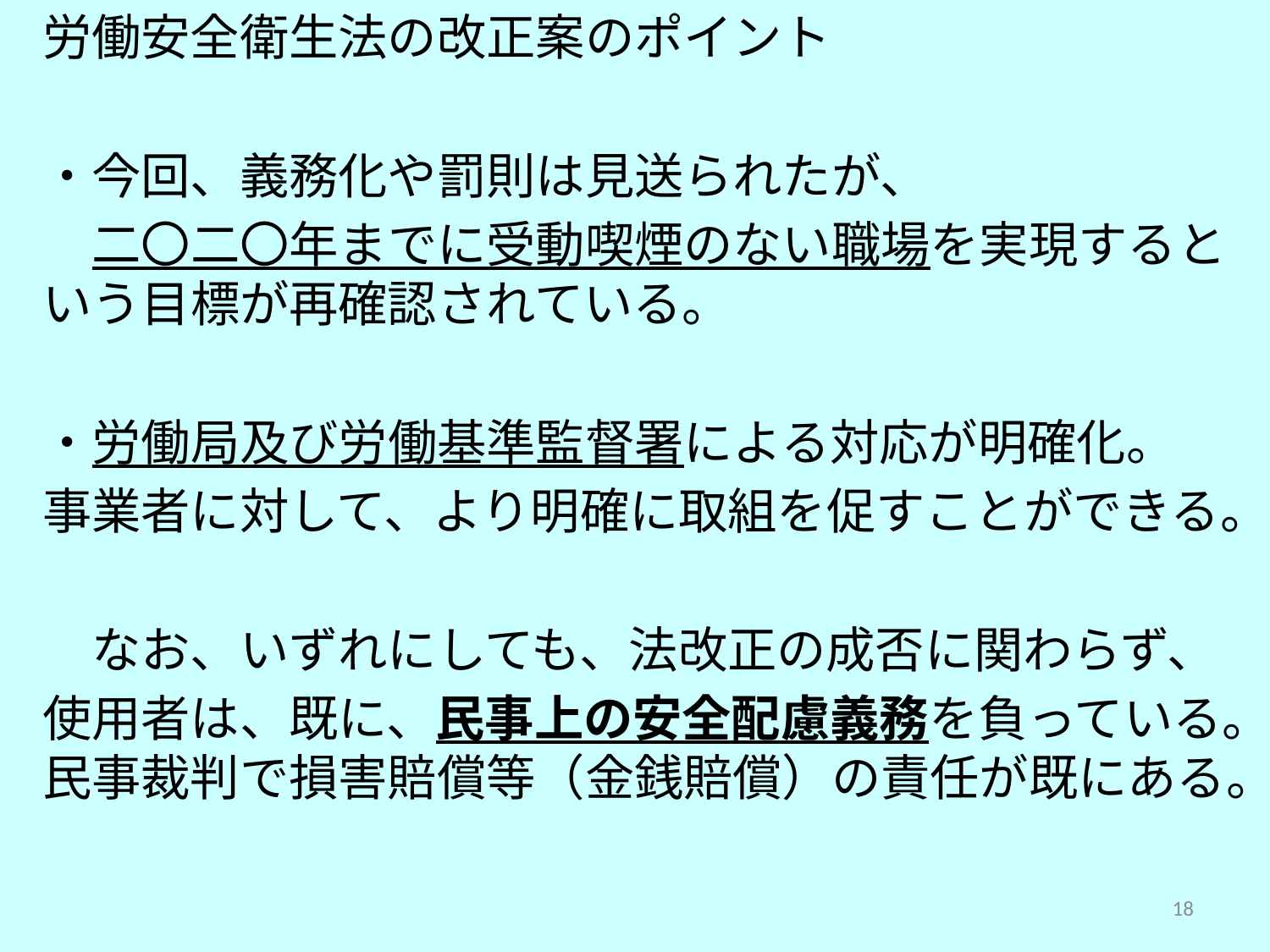

労働安全衛生法の改正案のポイント

・今回、義務化や罰則は見送られたが、
　二〇二〇年までに受動喫煙のない職場を実現するという目標が再確認されている。

・労働局及び労働基準監督署による対応が明確化。
事業者に対して、より明確に取組を促すことができる。

　なお、いずれにしても、法改正の成否に関わらず、
使用者は、既に、民事上の安全配慮義務を負っている。民事裁判で損害賠償等（金銭賠償）の責任が既にある。

18